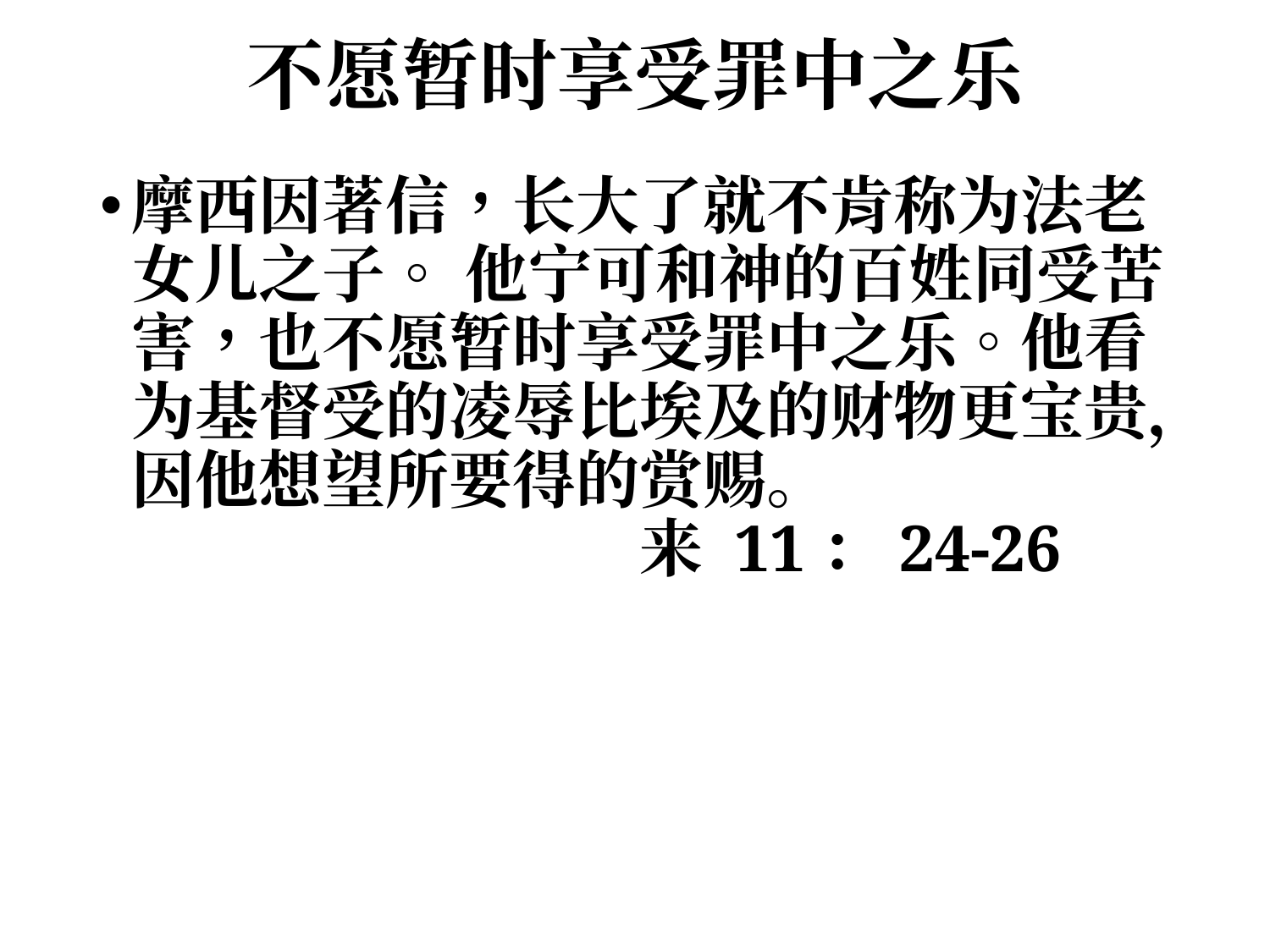

# 不愿暂时享受罪中之乐
摩西因著信，长大了就不肯称为法老女儿之子。 他宁可和神的百姓同受苦害，也不愿暂时享受罪中之乐。他看为基督受的凌辱比埃及的财物更宝贵，因他想望所要得的赏赐。							来 11：24-26